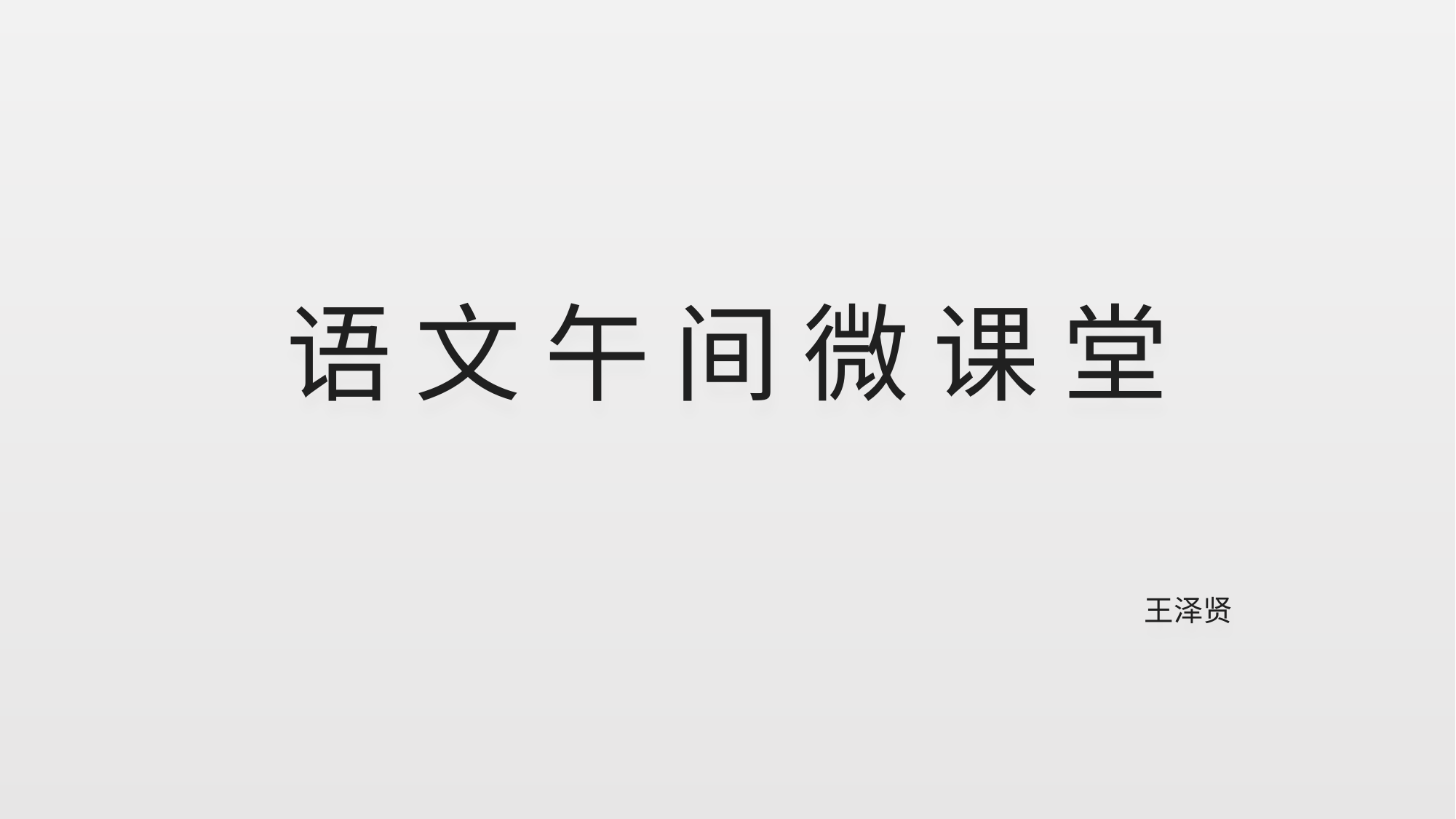

# 语 文 午 间 微 课 堂 王泽贤